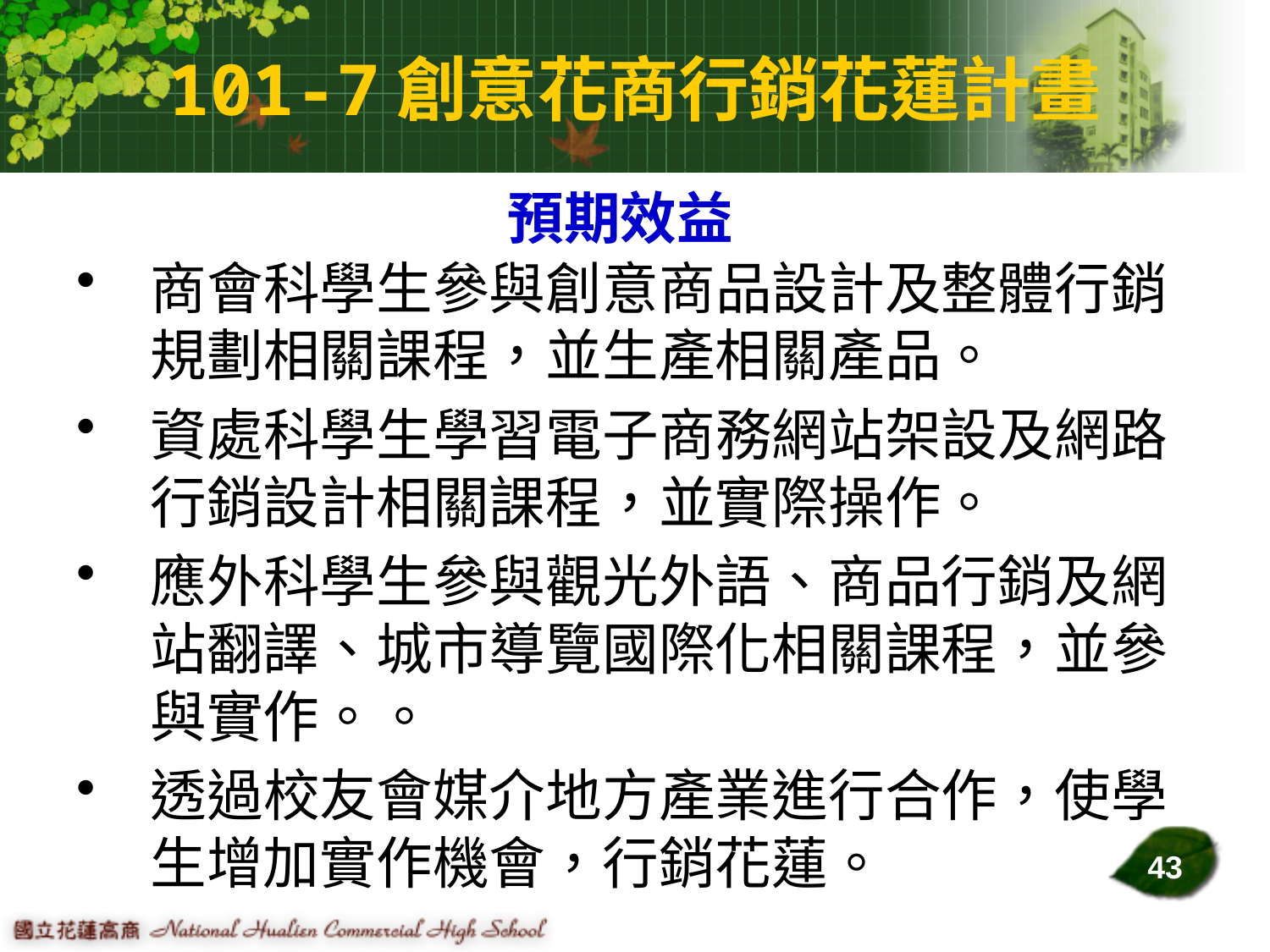

# 101-7創意花商行銷花蓮計畫
預期效益
商會科學生參與創意商品設計及整體行銷規劃相關課程，並生產相關產品。
資處科學生學習電子商務網站架設及網路行銷設計相關課程，並實際操作。
應外科學生參與觀光外語、商品行銷及網站翻譯、城市導覽國際化相關課程，並參與實作。。
透過校友會媒介地方產業進行合作，使學生增加實作機會，行銷花蓮。